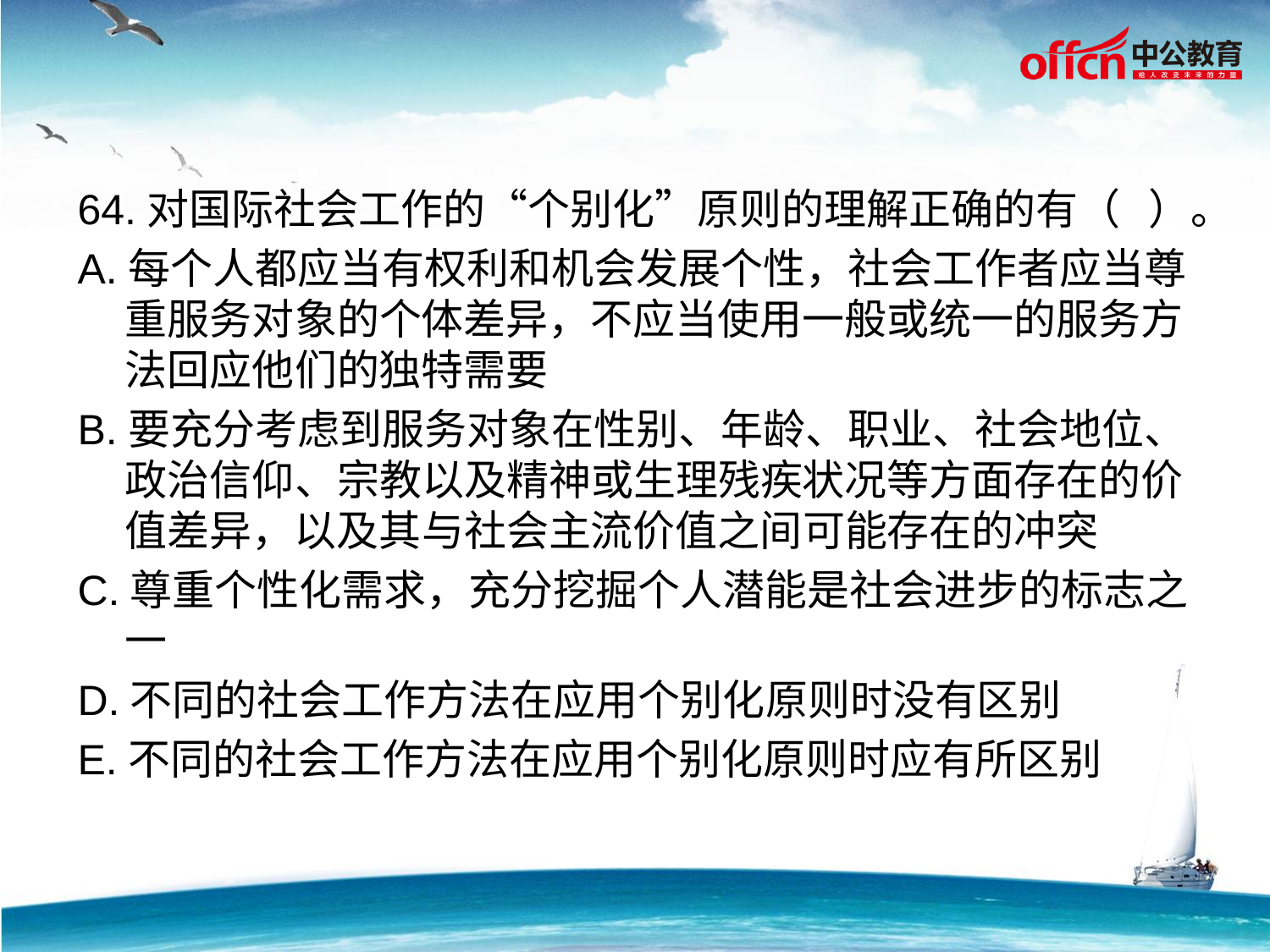

64.对国际社会工作的“个别化”原则的理解正确的有（   ）。
A.每个人都应当有权利和机会发展个性，社会工作者应当尊重服务对象的个体差异，不应当使用一般或统一的服务方法回应他们的独特需要
B.要充分考虑到服务对象在性别、年龄、职业、社会地位、政治信仰、宗教以及精神或生理残疾状况等方面存在的价值差异，以及其与社会主流价值之间可能存在的冲突
C.尊重个性化需求，充分挖掘个人潜能是社会进步的标志之一
D.不同的社会工作方法在应用个别化原则时没有区别
E.不同的社会工作方法在应用个别化原则时应有所区别